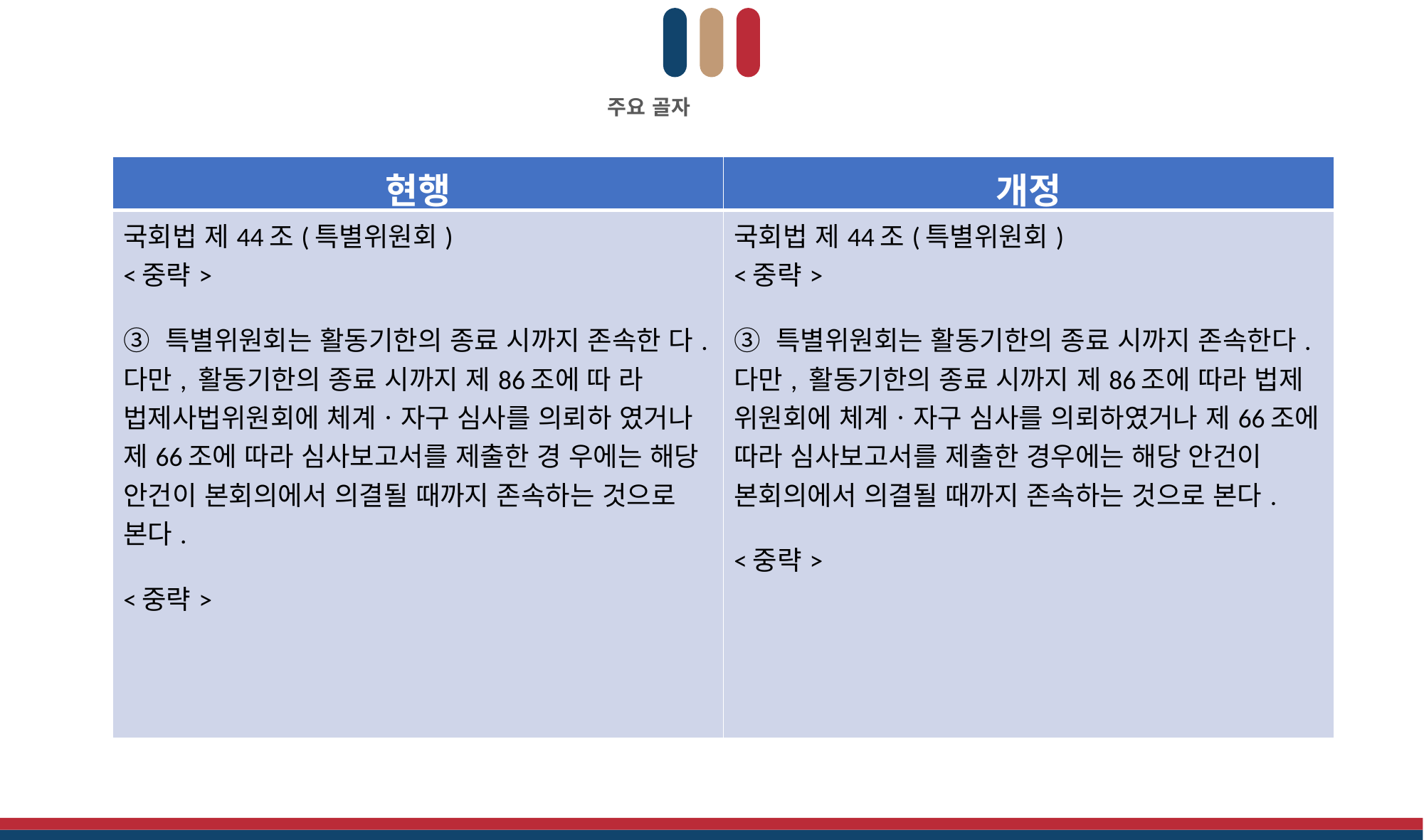

주요 골자

| 현행 | 개정 |
| --- | --- |
| 국회법 제44조(특별위원회) <중략> ③ 특별위원회는 활동기한의 종료 시까지 존속한 다. 다만, 활동기한의 종료 시까지 제86조에 따 라 법제사법위원회에 체계ㆍ자구 심사를 의뢰하 였거나 제66조에 따라 심사보고서를 제출한 경 우에는 해당 안건이 본회의에서 의결될 때까지 존속하는 것으로 본다. <중략> | 국회법 제44조(특별위원회) <중략> ③ 특별위원회는 활동기한의 종료 시까지 존속한다. 다만, 활동기한의 종료 시까지 제86조에 따라 법제 위원회에 체계ㆍ자구 심사를 의뢰하였거나 제66조에 따라 심사보고서를 제출한 경우에는 해당 안건이 본회의에서 의결될 때까지 존속하는 것으로 본다. <중략> |